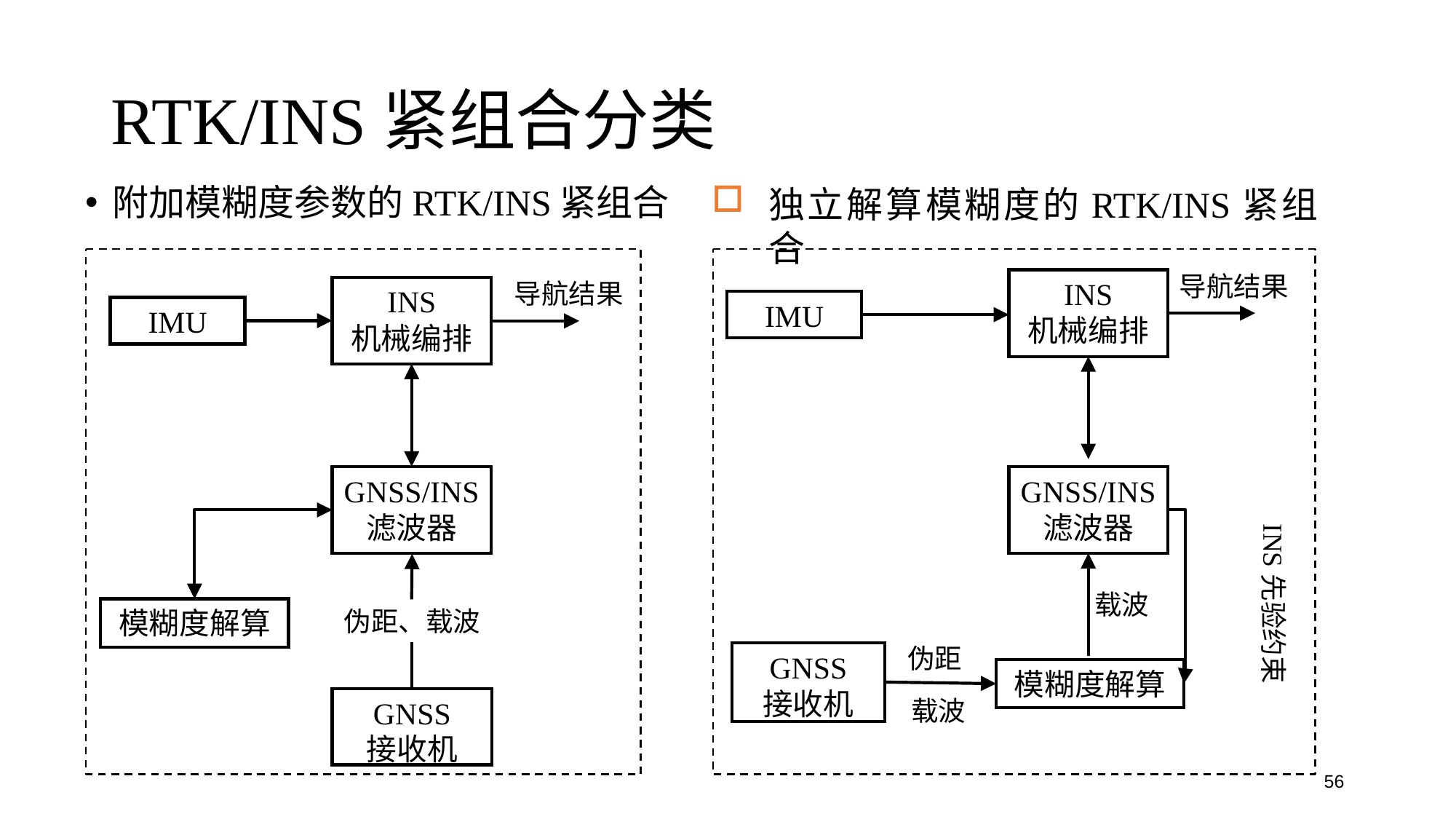

# RTK/INS紧组合分类
独立解算模糊度的RTK/INS紧组合

附加模糊度参数的RTK/INS紧组合

导航结果
INS
机械编排
导航结果
INS
机械编排
IMU
IMU
GNSS/INS
滤波器
GNSS/INS
滤波器
INS先验约束
载波
模糊度解算
伪距、载波
伪距
GNSS
接收机
模糊度解算
GNSS
接收机
载波
56